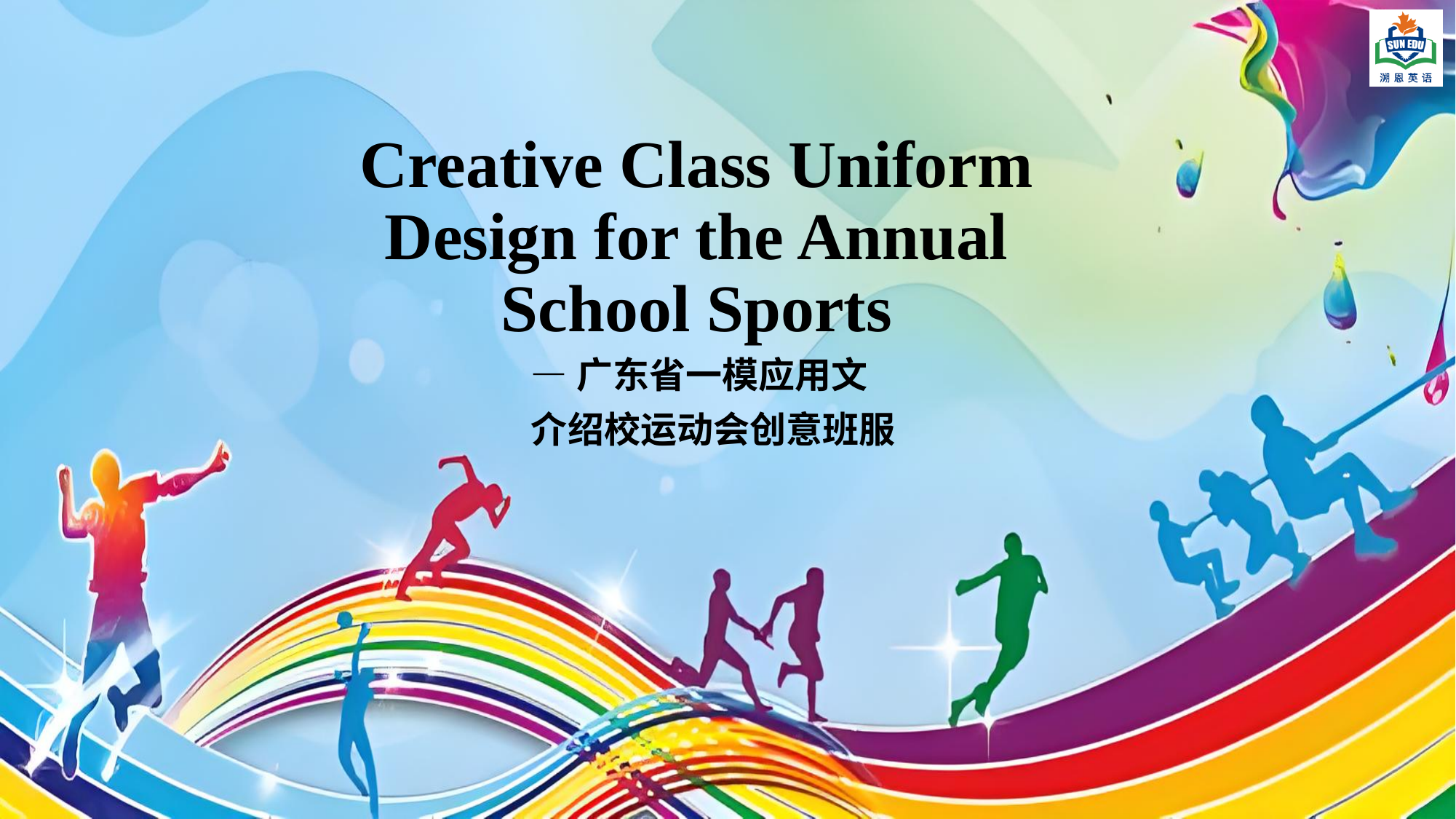

# Creative Class Uniform Design for the Annual School Sports
—广东省一模应用文
介绍校运动会创意班服